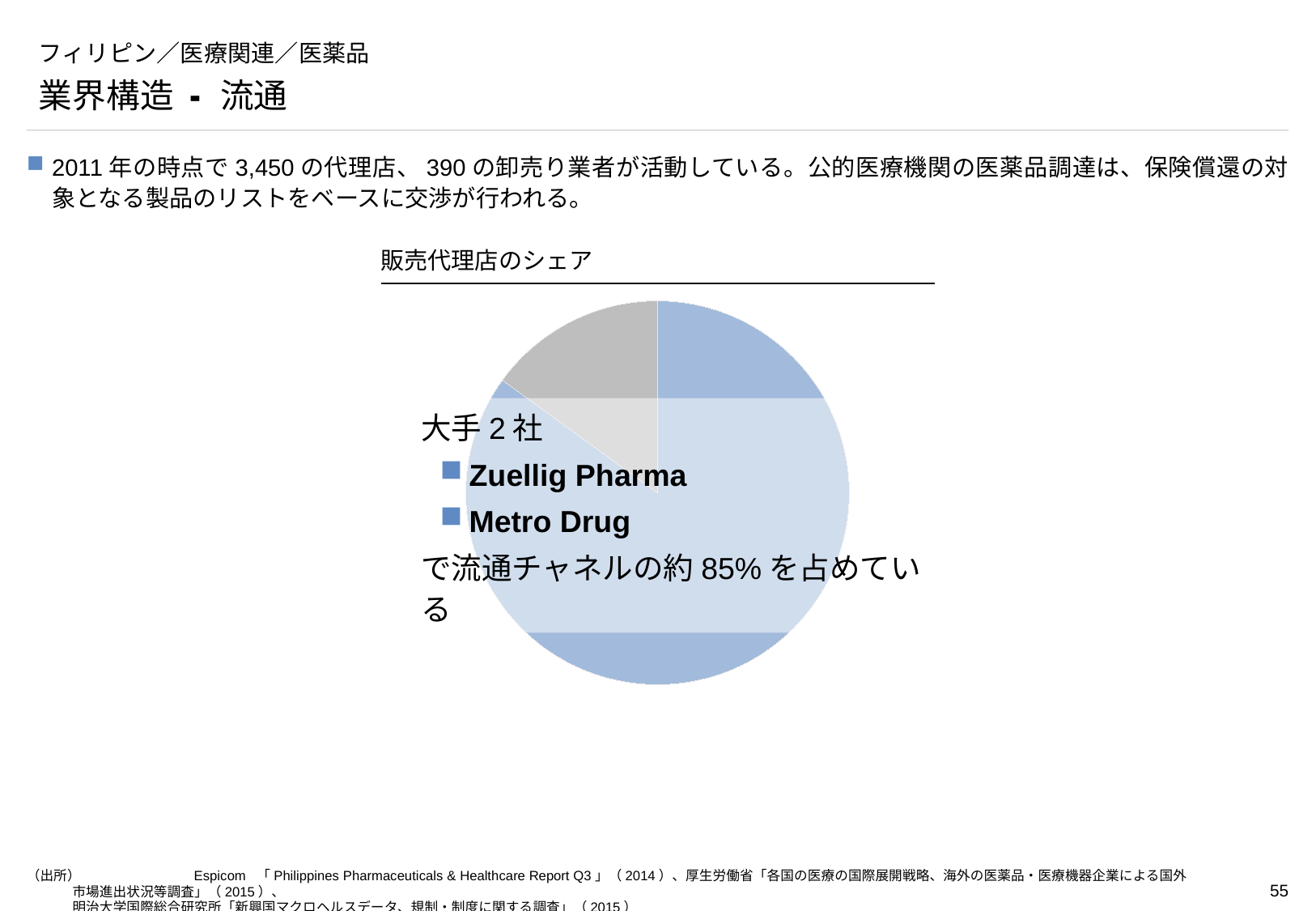

# フィリピン／医療関連／医薬品
業界構造 - 流通
2011年の時点で3,450の代理店、390の卸売り業者が活動している。公的医療機関の医薬品調達は、保険償還の対象となる製品のリストをベースに交渉が行われる。
販売代理店のシェア

### Chart

| Category | 売上高 |
|---|---|
| 海外 | 85.0 |
| その他 | 15.0 |
大手2社
Zuellig Pharma
Metro Drug
で流通チャネルの約85%を占めている
（出所）	Espicom  「Philippines Pharmaceuticals & Healthcare Report Q3」（2014）、厚生労働省「各国の医療の国際展開戦略、海外の医薬品・医療機器企業による国外市場進出状況等調査」（2015）、
明治大学国際総合研究所「新興国マクロヘルスデータ、規制・制度に関する調査」（2015）